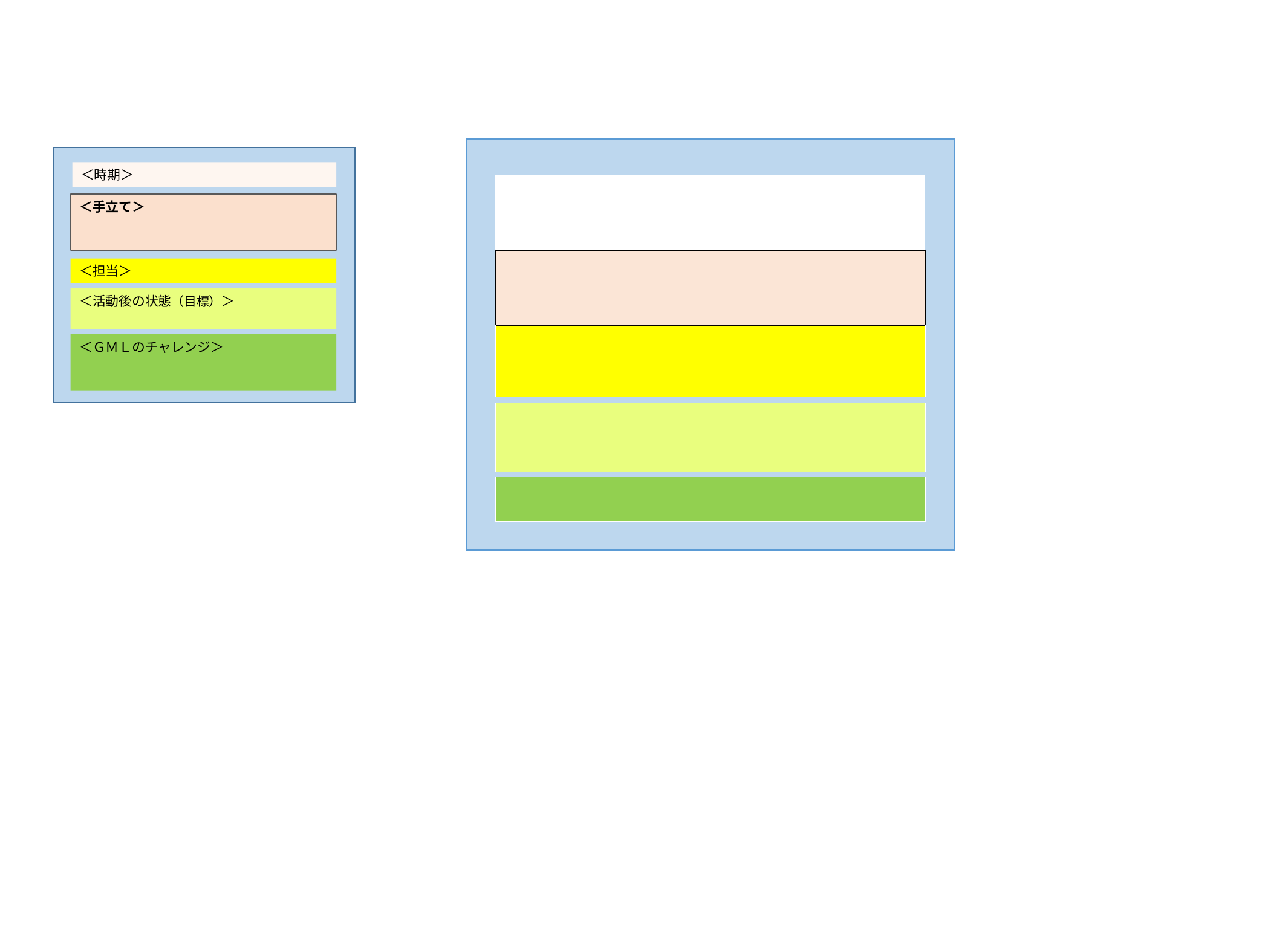

＜時期＞
＜手立て＞

＜担当＞
＜活動後の状態（目標）＞

＜ＧＭＬのチャレンジ＞

|  |
| --- |
|  |
|  |
|  |
|  |